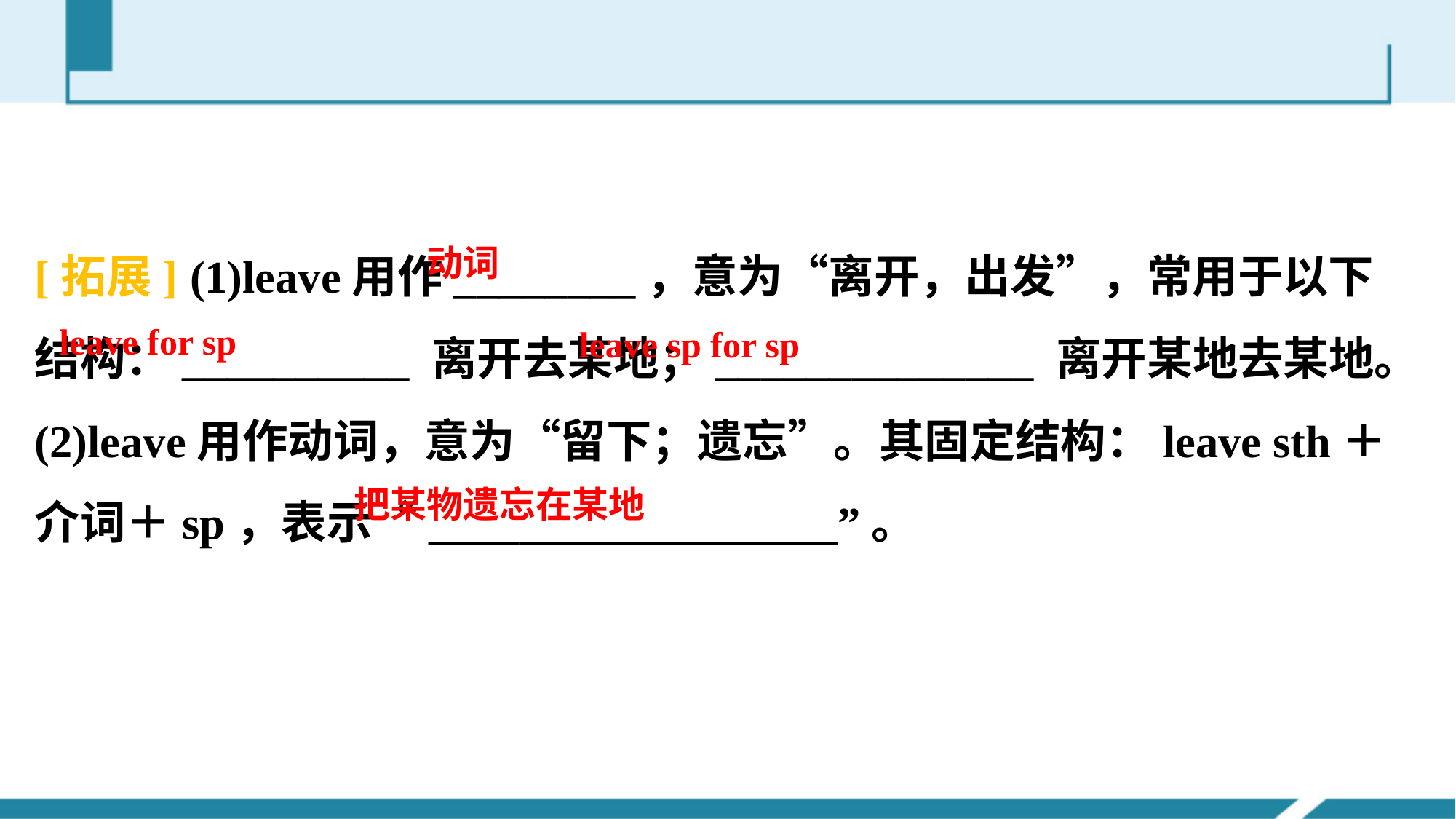

[拓展] (1)leave用作________，意为“离开，出发”，常用于以下结构：__________ 离开去某地；______________ 离开某地去某地。
(2)leave用作动词，意为“留下；遗忘”。其固定结构：leave sth＋介词＋sp，表示“__________________”。
动词
leave for sp
leave sp for sp
把某物遗忘在某地